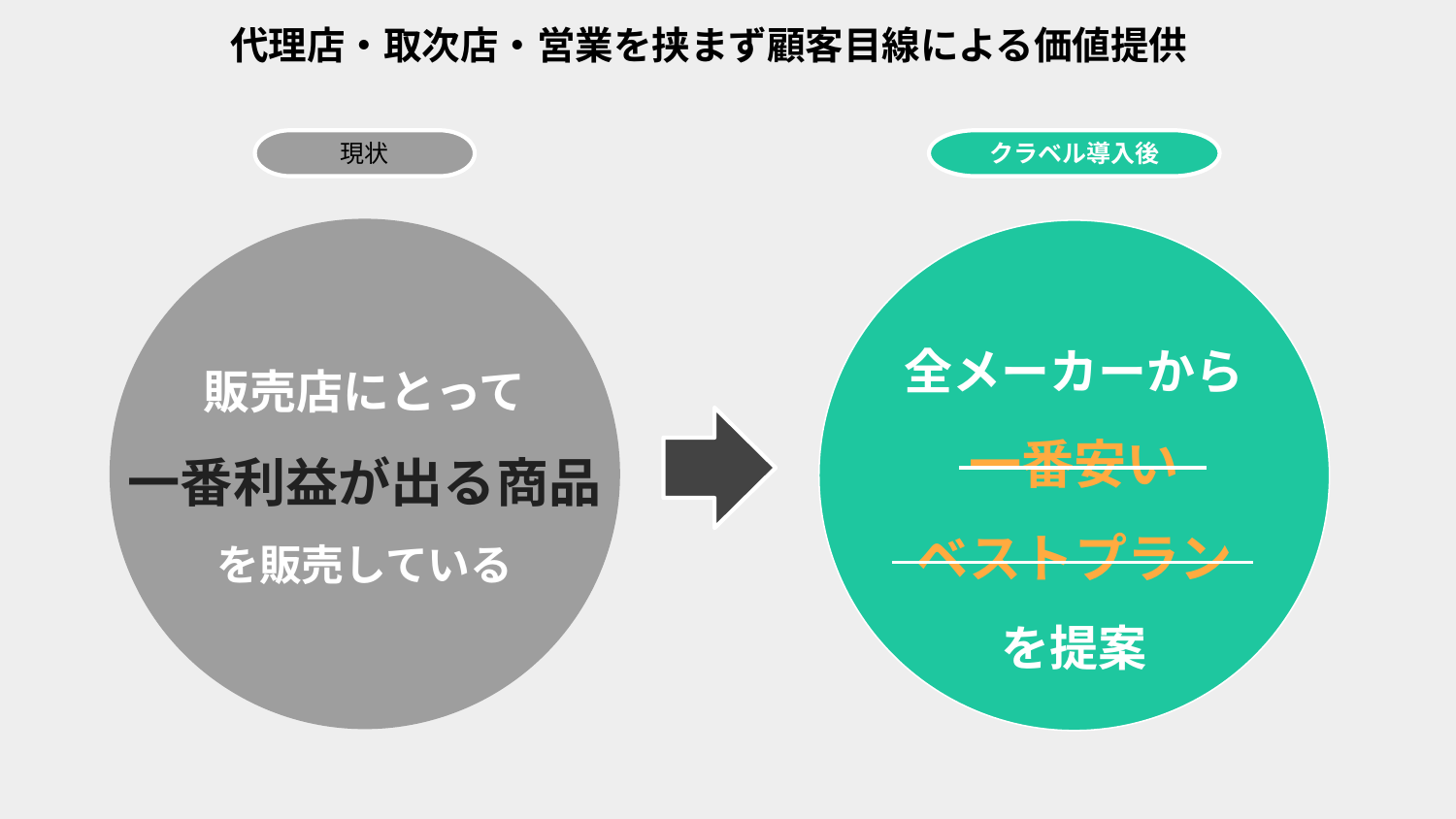

代理店・取次店・営業を挟まず顧客目線による価値提供

現状
クラベル導入後

全メーカーから
一番安い
ベストプラン
を提案
販売店にとって
一番利益が出る商品
を販売している